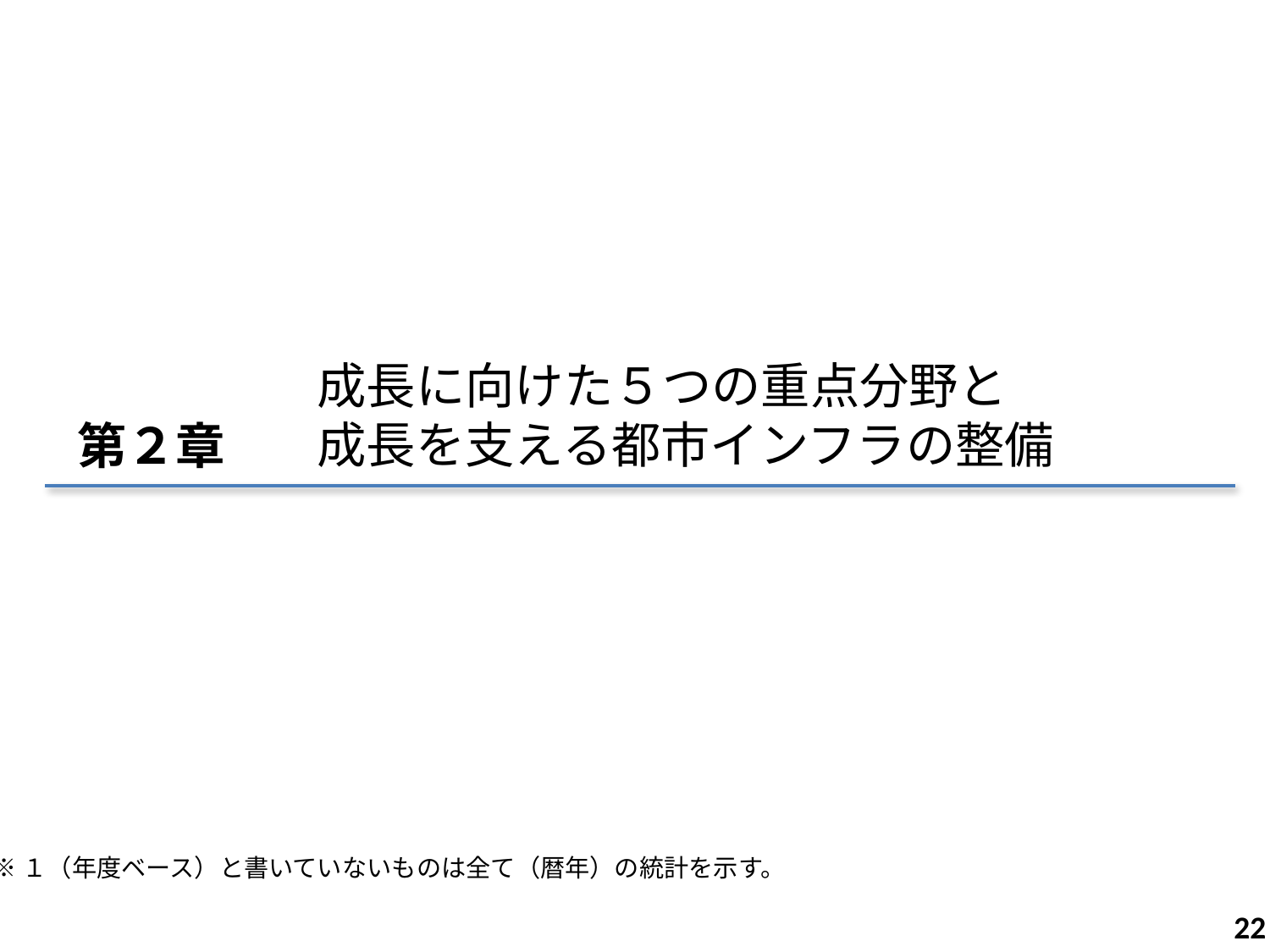

成長に向けた５つの重点分野と
成長を支える都市インフラの整備

第２章
※１（年度ベース）と書いていないものは全て（暦年）の統計を示す。
22